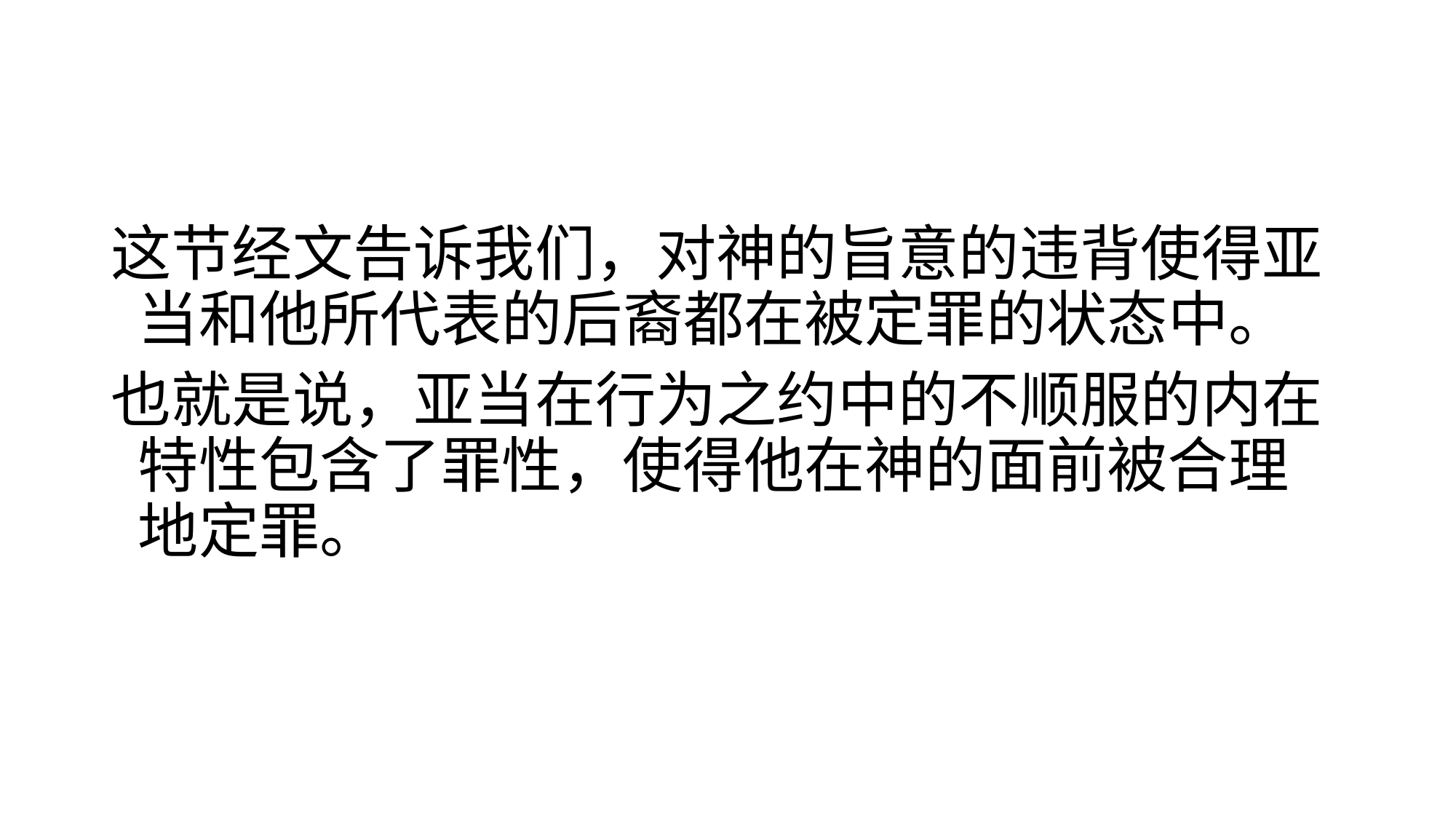

#
这节经文告诉我们，对神的旨意的违背使得亚当和他所代表的后裔都在被定罪的状态中。
也就是说，亚当在行为之约中的不顺服的内在特性包含了罪性，使得他在神的面前被合理地定罪。